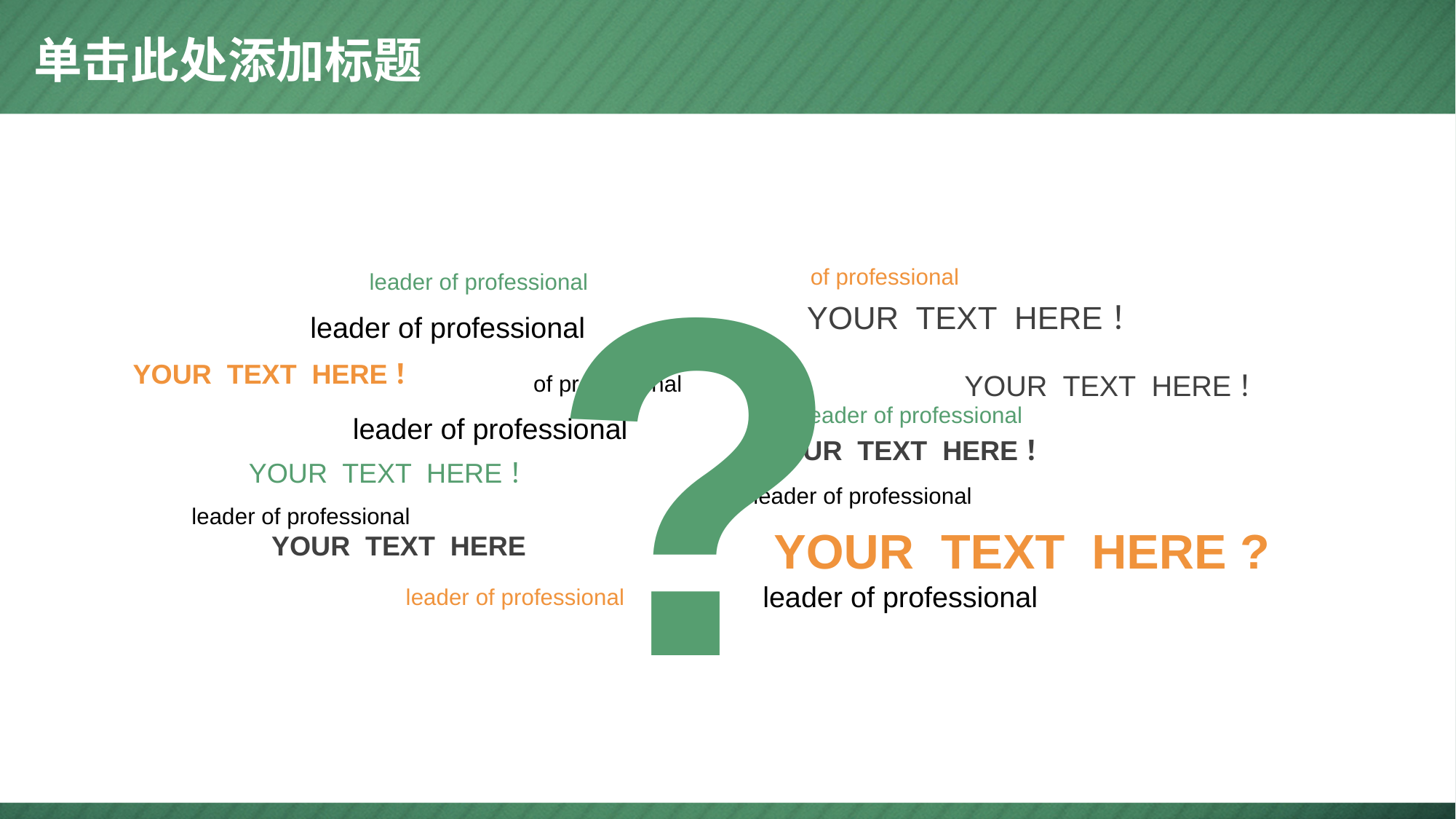

# 单击此处添加标题
?
of professional
leader of professional
YOUR  TEXT  HERE！
leader of professional
YOUR  TEXT  HERE！
YOUR  TEXT  HERE！
of professional
leader of professional
leader of professional
YOUR  TEXT  HERE！
YOUR  TEXT  HERE！
leader of professional
leader of professional
YOUR  TEXT  HERE ?
YOUR  TEXT  HERE
leader of professional
leader of professional